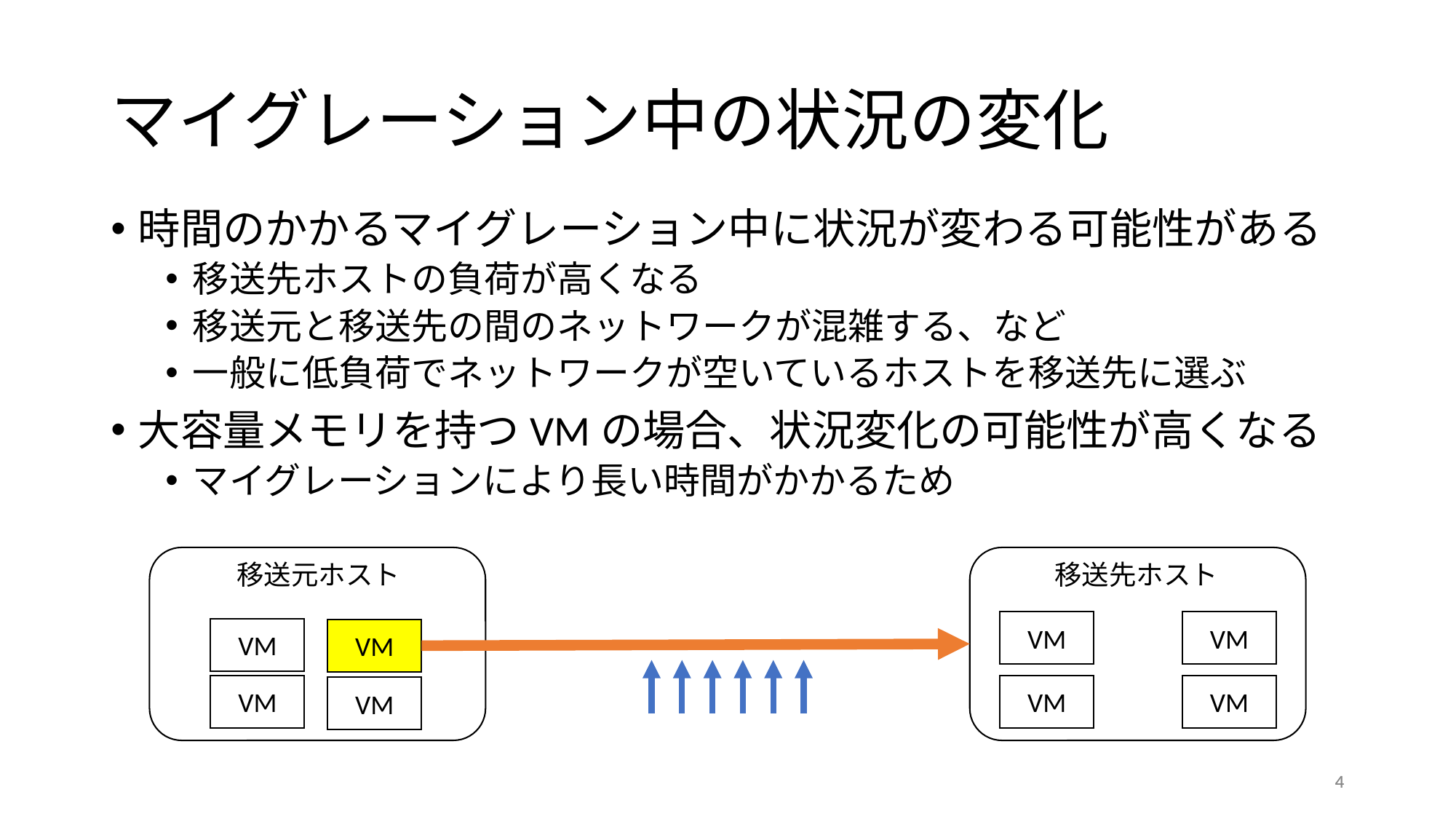

# マイグレーション中の状況の変化
時間のかかるマイグレーション中に状況が変わる可能性がある
移送先ホストの負荷が高くなる
移送元と移送先の間のネットワークが混雑する、など
一般に低負荷でネットワークが空いているホストを移送先に選ぶ
大容量メモリを持つVMの場合、状況変化の可能性が高くなる
マイグレーションにより長い時間がかかるため

移送元ホスト
移送先ホスト
VM
VM
VM
VM
VM
VM
VM
VM
4
4